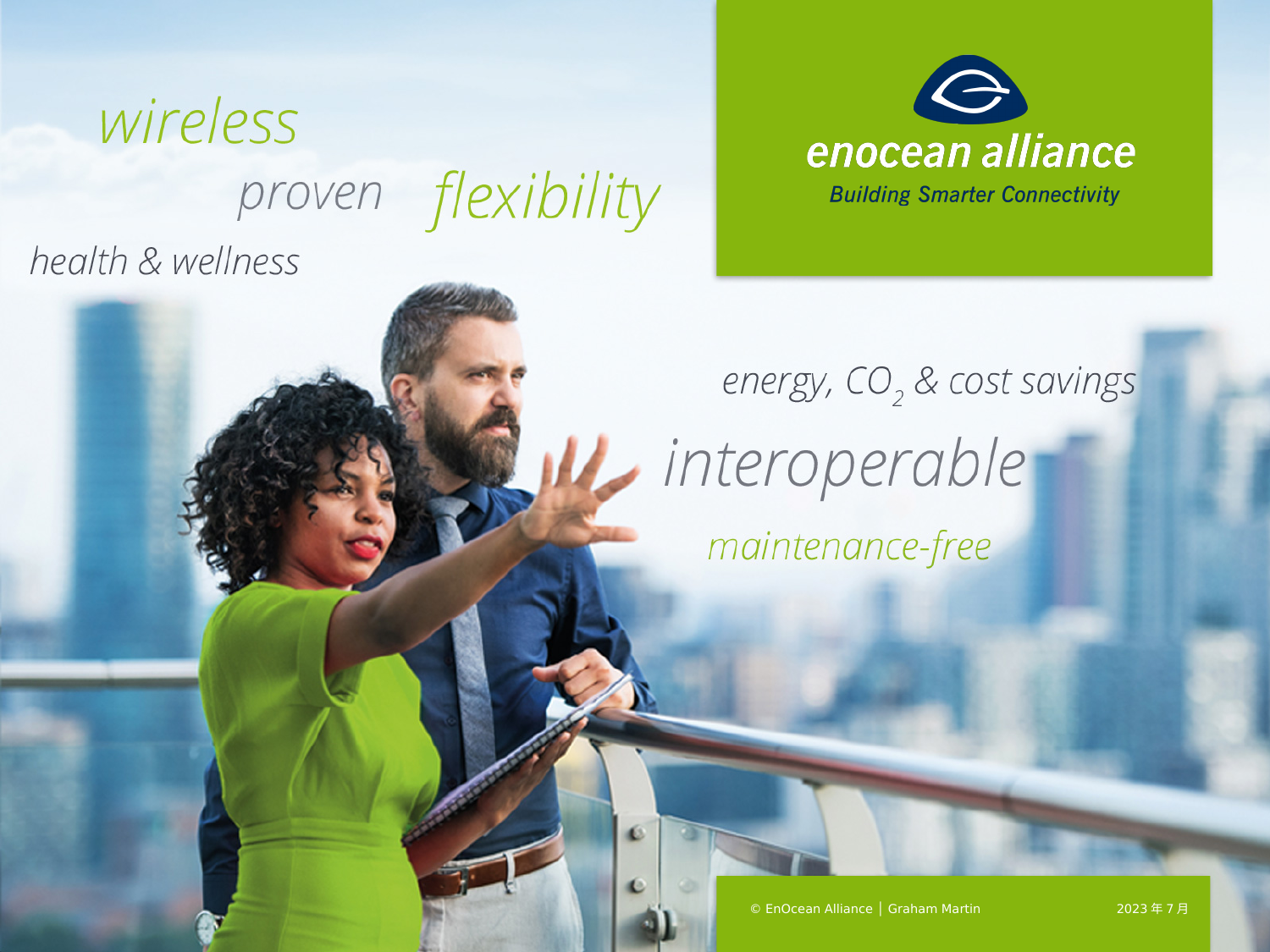

© EnOcean Alliance │ Graham Martin
2023年7月